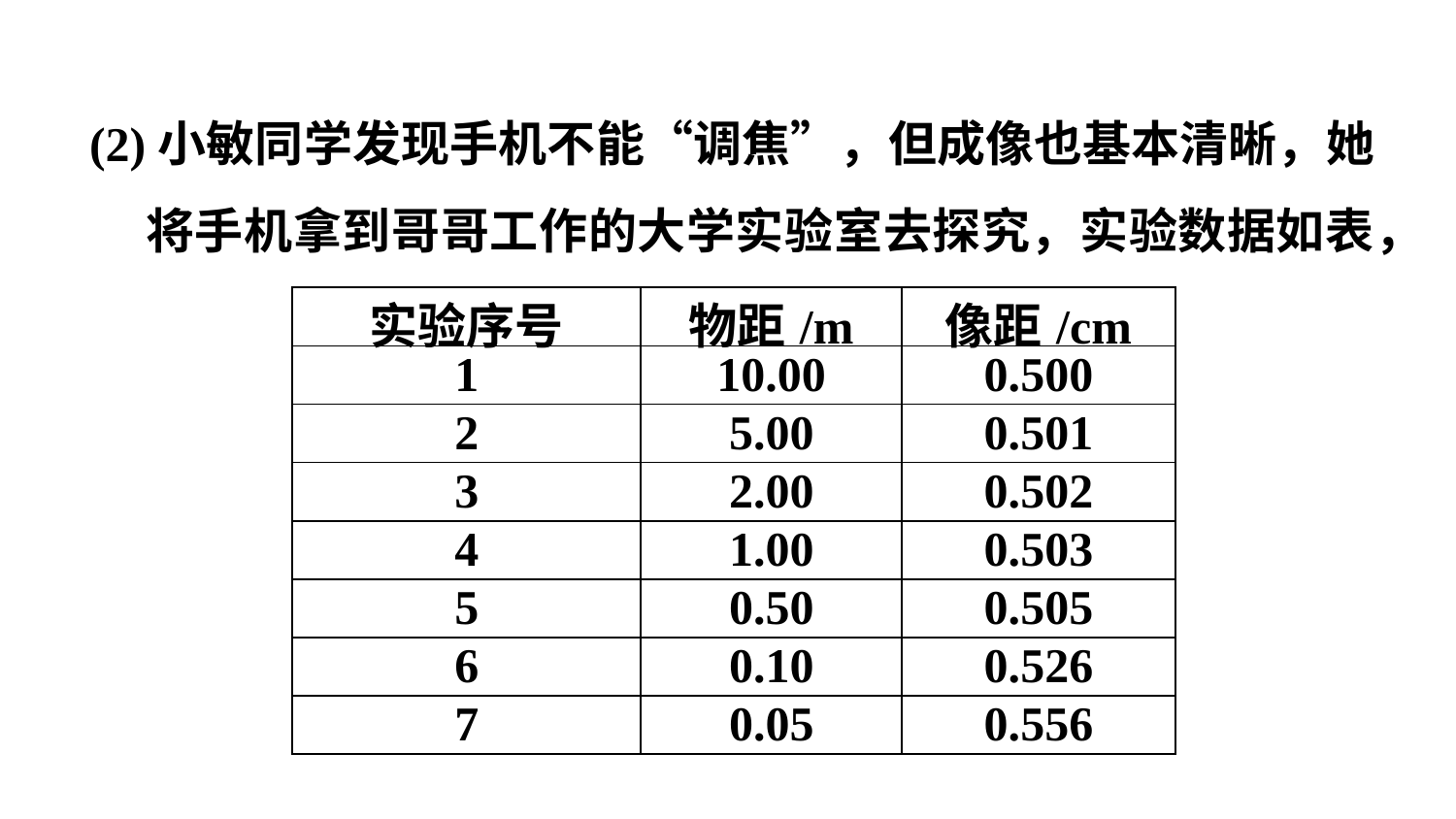

(2)小敏同学发现手机不能“调焦”，但成像也基本清晰，她将手机拿到哥哥工作的大学实验室去探究，实验数据如表，
| 实验序号 | 物距/m | 像距/cm |
| --- | --- | --- |
| 1 | 10.00 | 0.500 |
| 2 | 5.00 | 0.501 |
| 3 | 2.00 | 0.502 |
| 4 | 1.00 | 0.503 |
| 5 | 0.50 | 0.505 |
| 6 | 0.10 | 0.526 |
| 7 | 0.05 | 0.556 |